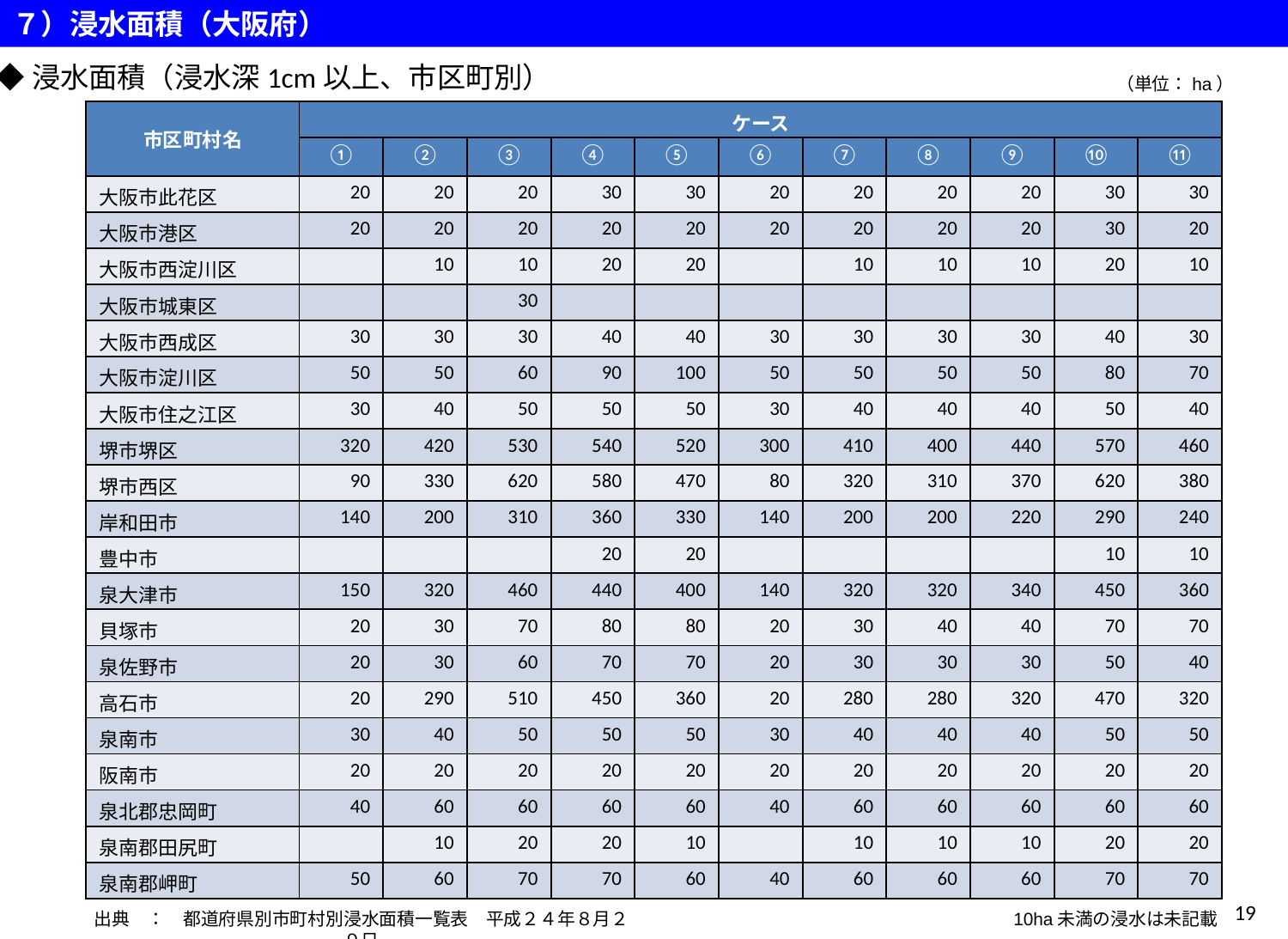

７）浸水面積（大阪府）
◆浸水面積（浸水深1cm以上、市区町別）
（単位：ha）
| 市区町村名 | ケース |  |  |  |  |  |  |  |  |  |  |
| --- | --- | --- | --- | --- | --- | --- | --- | --- | --- | --- | --- |
|  | ① | ② | ③ | ④ | ⑤ | ⑥ | ⑦ | ⑧ | ⑨ | ⑩ | ⑪ |
| 大阪市此花区 | 20 | 20 | 20 | 30 | 30 | 20 | 20 | 20 | 20 | 30 | 30 |
| 大阪市港区 | 20 | 20 | 20 | 20 | 20 | 20 | 20 | 20 | 20 | 30 | 20 |
| 大阪市西淀川区 |  | 10 | 10 | 20 | 20 |  | 10 | 10 | 10 | 20 | 10 |
| 大阪市城東区 |  |  | 30 |  |  |  |  |  |  |  |  |
| 大阪市西成区 | 30 | 30 | 30 | 40 | 40 | 30 | 30 | 30 | 30 | 40 | 30 |
| 大阪市淀川区 | 50 | 50 | 60 | 90 | 100 | 50 | 50 | 50 | 50 | 80 | 70 |
| 大阪市住之江区 | 30 | 40 | 50 | 50 | 50 | 30 | 40 | 40 | 40 | 50 | 40 |
| 堺市堺区 | 320 | 420 | 530 | 540 | 520 | 300 | 410 | 400 | 440 | 570 | 460 |
| 堺市西区 | 90 | 330 | 620 | 580 | 470 | 80 | 320 | 310 | 370 | 620 | 380 |
| 岸和田市 | 140 | 200 | 310 | 360 | 330 | 140 | 200 | 200 | 220 | 290 | 240 |
| 豊中市 |  |  |  | 20 | 20 |  |  |  |  | 10 | 10 |
| 泉大津市 | 150 | 320 | 460 | 440 | 400 | 140 | 320 | 320 | 340 | 450 | 360 |
| 貝塚市 | 20 | 30 | 70 | 80 | 80 | 20 | 30 | 40 | 40 | 70 | 70 |
| 泉佐野市 | 20 | 30 | 60 | 70 | 70 | 20 | 30 | 30 | 30 | 50 | 40 |
| 高石市 | 20 | 290 | 510 | 450 | 360 | 20 | 280 | 280 | 320 | 470 | 320 |
| 泉南市 | 30 | 40 | 50 | 50 | 50 | 30 | 40 | 40 | 40 | 50 | 50 |
| 阪南市 | 20 | 20 | 20 | 20 | 20 | 20 | 20 | 20 | 20 | 20 | 20 |
| 泉北郡忠岡町 | 40 | 60 | 60 | 60 | 60 | 40 | 60 | 60 | 60 | 60 | 60 |
| 泉南郡田尻町 |  | 10 | 20 | 20 | 10 |  | 10 | 10 | 10 | 20 | 20 |
| 泉南郡岬町 | 50 | 60 | 70 | 70 | 60 | 40 | 60 | 60 | 60 | 70 | 70 |
19
出典　：　都道府県別市町村別浸水面積一覧表　平成２４年８月２９日
10ha未満の浸水は未記載